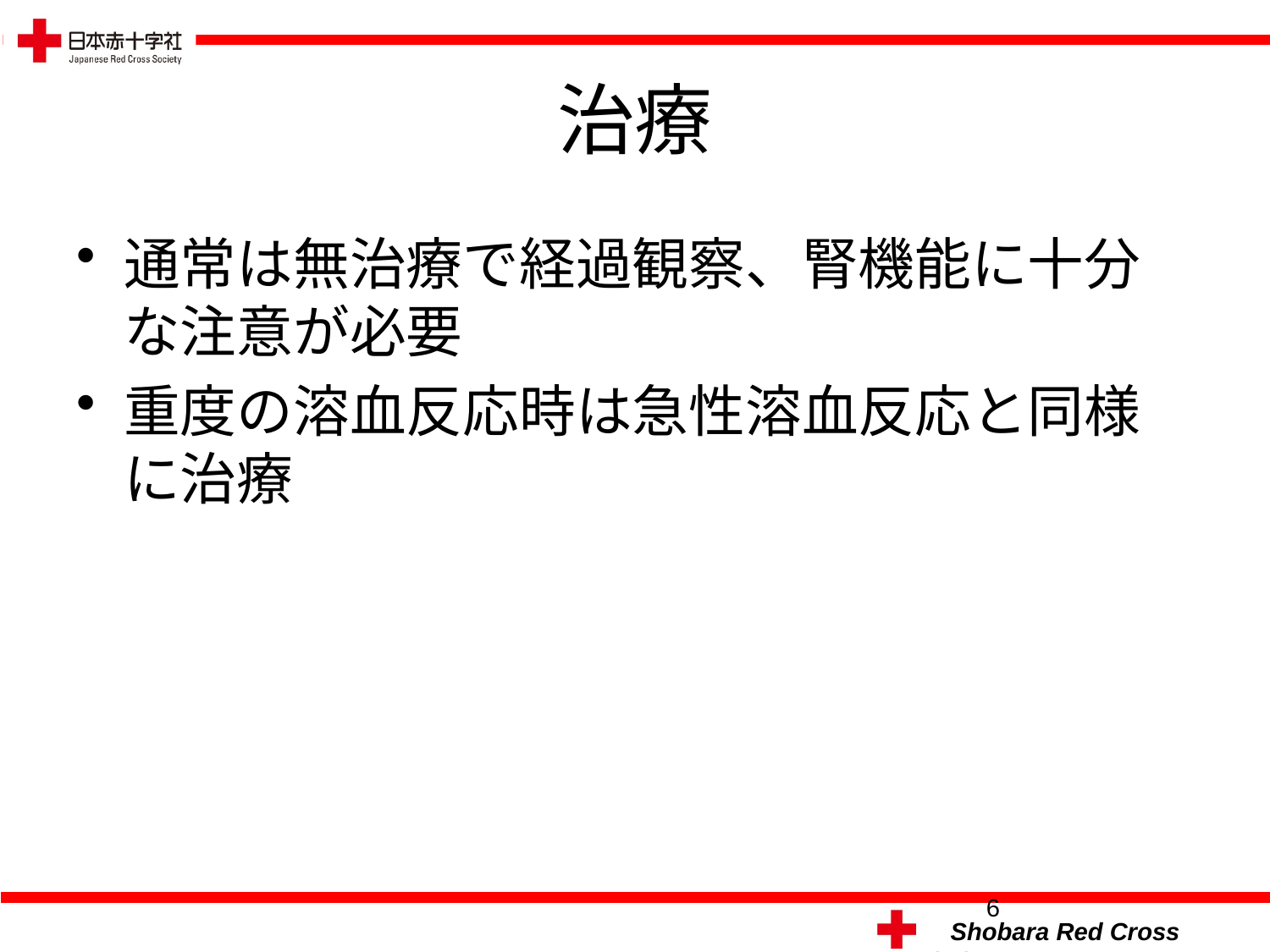

# 治療
通常は無治療で経過観察、腎機能に十分な注意が必要
重度の溶血反応時は急性溶血反応と同様に治療

6